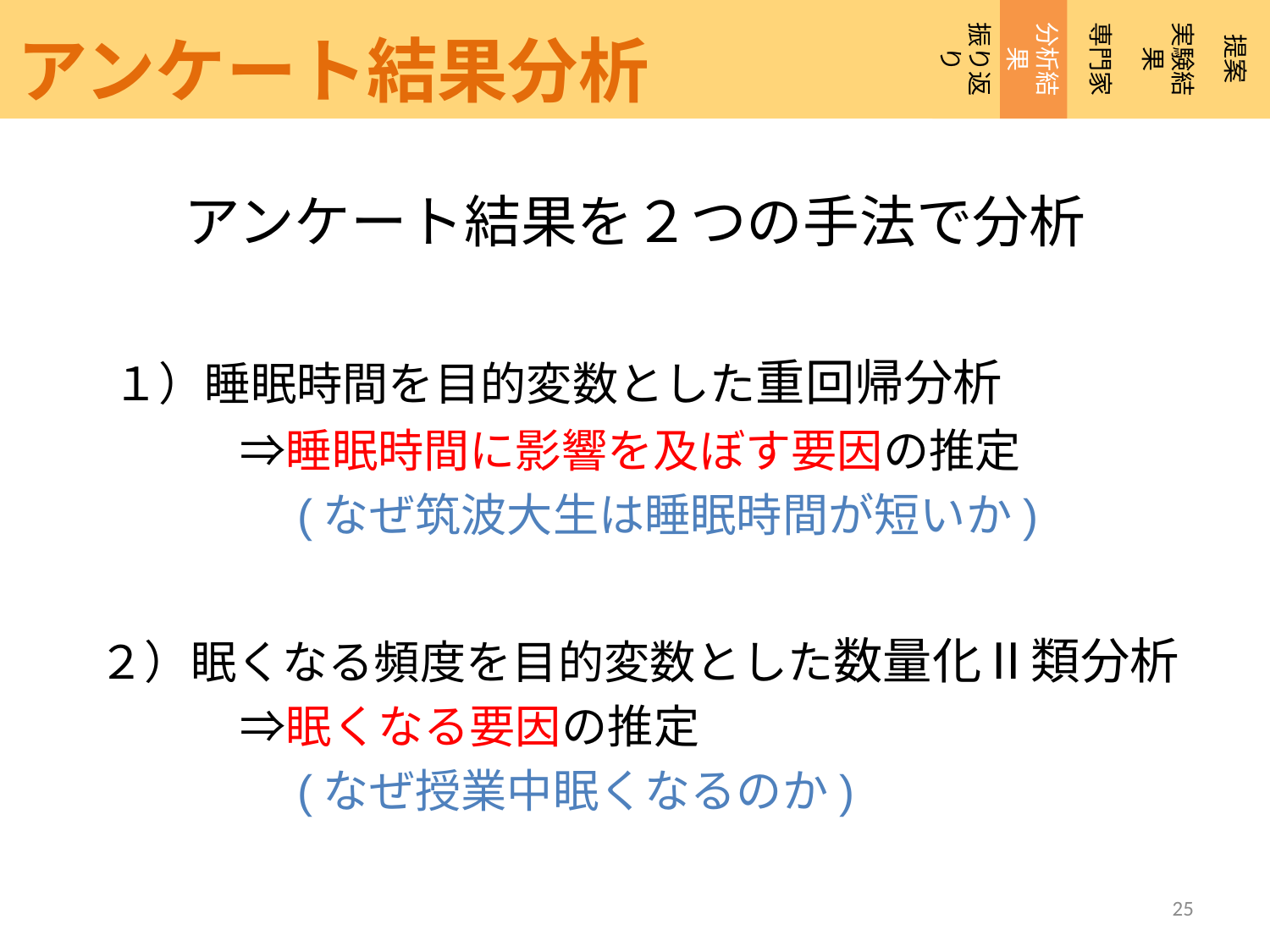

専門家
提案

振り返り
実験結果
分析結果
アンケート結果分析
アンケート結果を２つの手法で分析

　１）睡眠時間を目的変数とした重回帰分析
　　　　⇒睡眠時間に影響を及ぼす要因の推定
　　　　　(なぜ筑波大生は睡眠時間が短いか)

　２）眠くなる頻度を目的変数とした数量化Ⅱ類分析
　　　　⇒眠くなる要因の推定
　　　　　(なぜ授業中眠くなるのか)
25